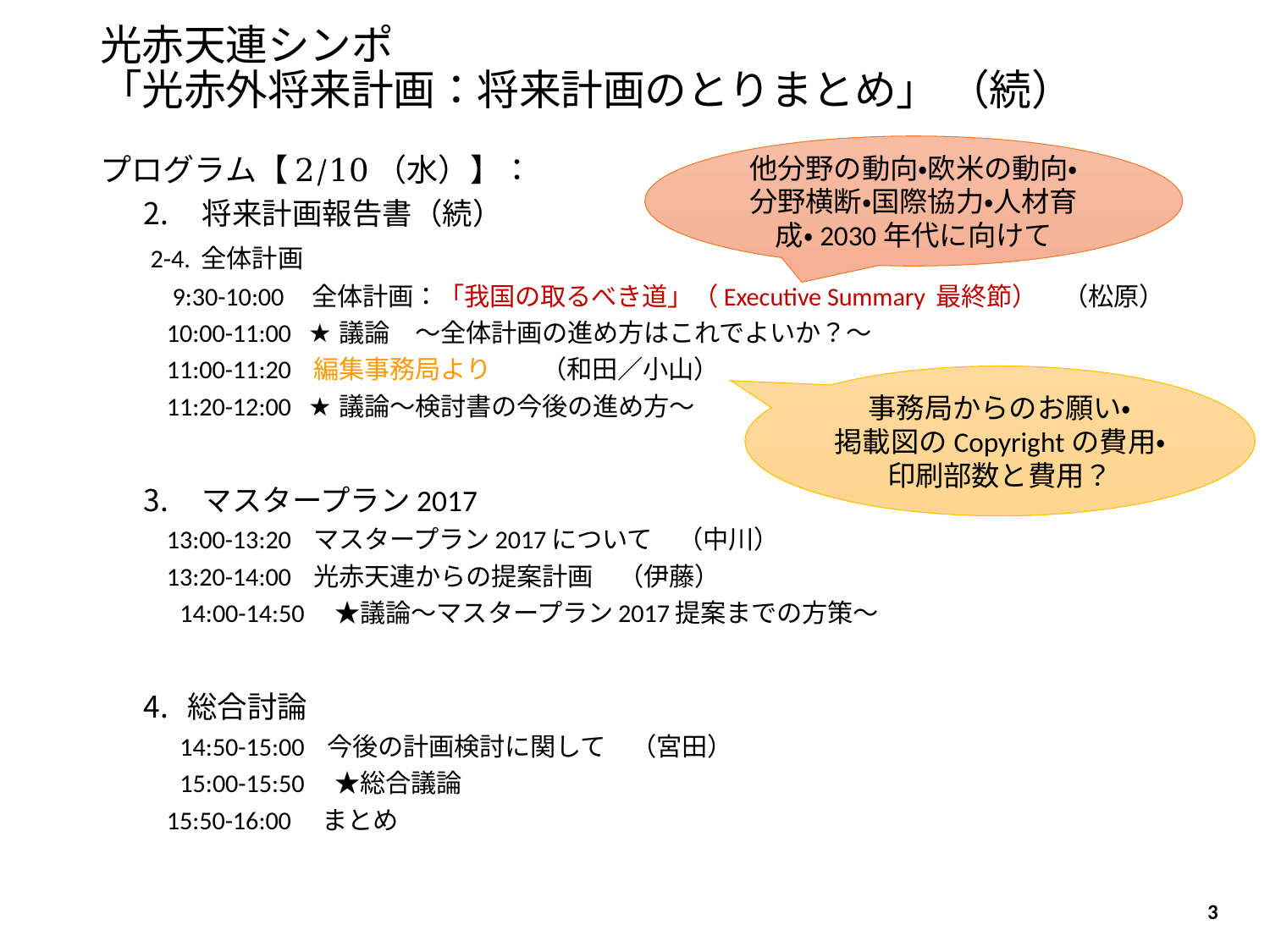

# 光赤天連シンポ 「光赤外将来計画：将来計画のとりまとめ」 （続）
他分野の動向・欧米の動向・分野横断・国際協力・人材育成・2030年代に向けて
プログラム【2/10（水）】：
将来計画報告書（続）
 2-4. 全体計画
     9:30-10:00    全体計画：「我国の取るべき道」（Executive Summary 最終節）　（松原）
    10:00-11:00   ★議論　～全体計画の進め方はこれでよいか？～
    11:00-11:20   編集事務局より　　（和田／小山）
    11:20-12:00   ★議論～検討書の今後の進め方～

マスタープラン2017
    13:00-13:20   マスタープラン2017について　（中川）
    13:20-14:00   光赤天連からの提案計画　（伊藤）
　 14:00-14:50　★議論～マスタープラン2017提案までの方策～

総合討論
　 14:50-15:00   今後の計画検討に関して　（宮田）
　 15:00-15:50　★総合議論
    15:50-16:00　まとめ
事務局からのお願い・
掲載図のCopyrightの費用・
印刷部数と費用？
3